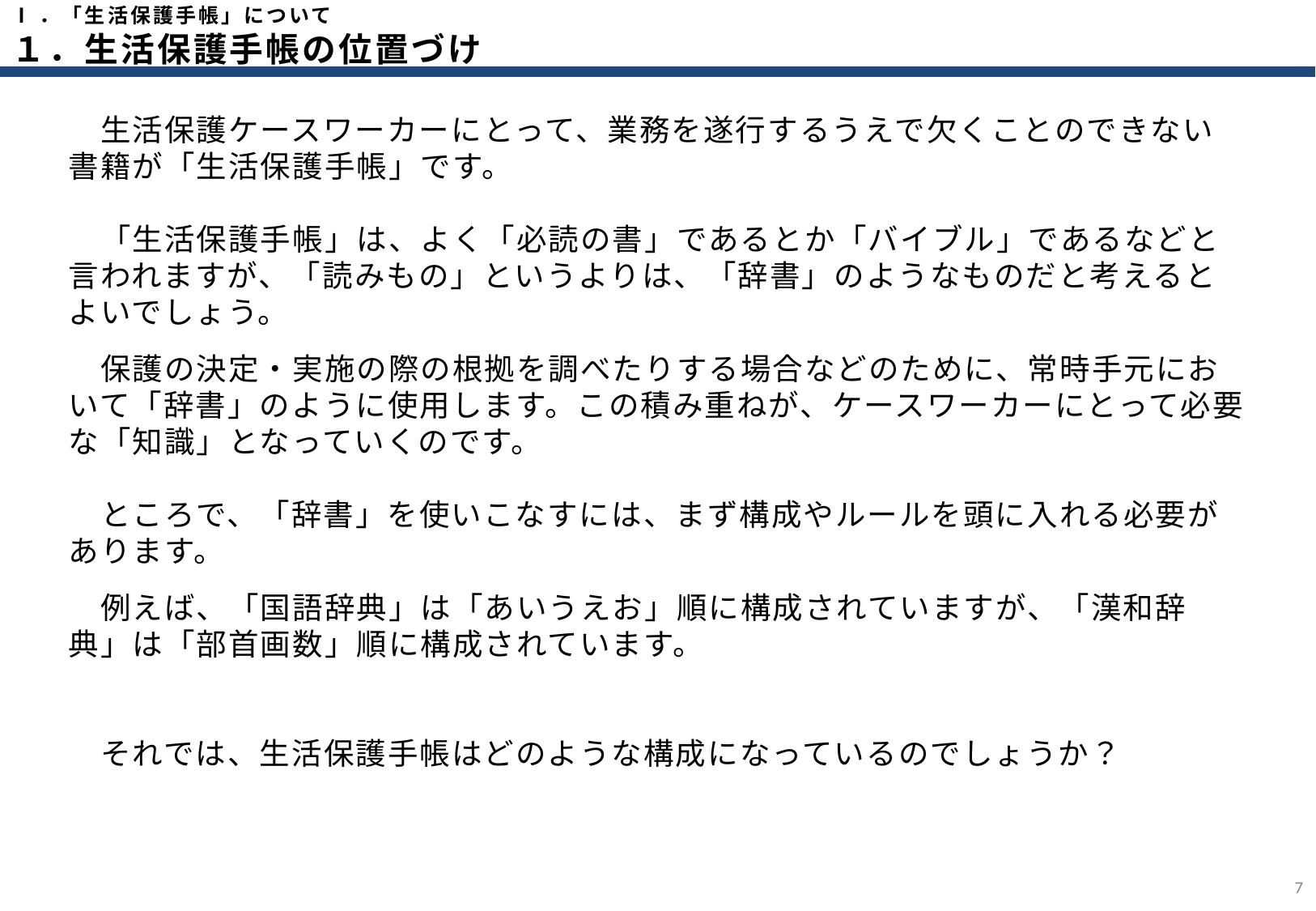

Ⅰ．「生活保護手帳」について
１．生活保護手帳の位置づけ
　生活保護ケースワーカーにとって、業務を遂行するうえで欠くことのできない書籍が「生活保護手帳」です。

　「生活保護手帳」は、よく「必読の書」であるとか「バイブル」であるなどと言われますが、「読みもの」というよりは、「辞書」のようなものだと考えるとよいでしょう。
　保護の決定・実施の際の根拠を調べたりする場合などのために、常時手元において「辞書」のように使用します。この積み重ねが、ケースワーカーにとって必要な「知識」となっていくのです。

　ところで、「辞書」を使いこなすには、まず構成やルールを頭に入れる必要があります。
　例えば、「国語辞典」は「あいうえお」順に構成されていますが、「漢和辞典」は「部首画数」順に構成されています。

　それでは、生活保護手帳はどのような構成になっているのでしょうか？
7